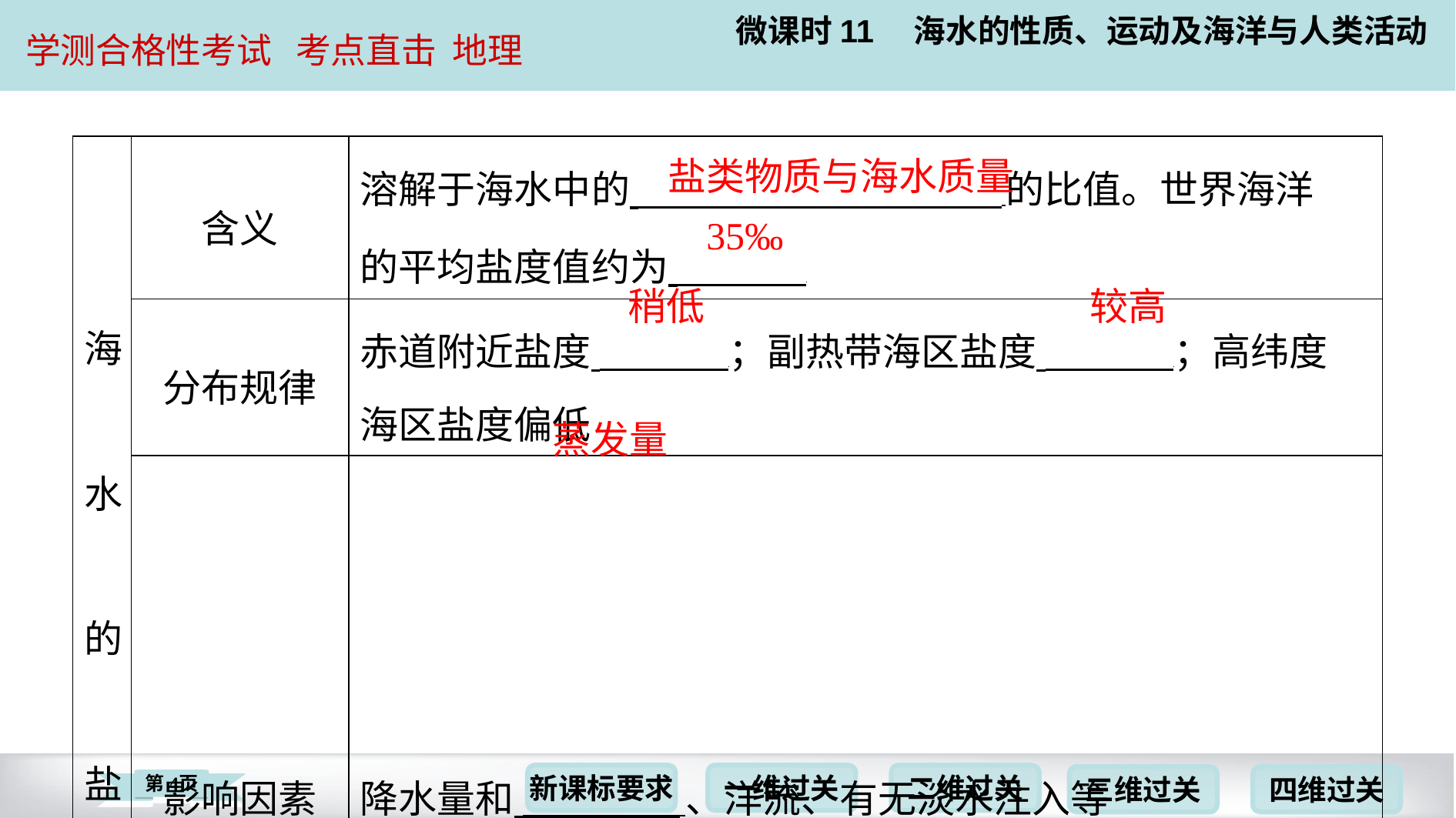

| 海 水 的 盐 度 | 含义 | 溶解于海水中的 的比值。世界海洋 的平均盐度值约为 ⁠ |
| --- | --- | --- |
|  | 分布规律 | 赤道附近盐度 ；副热带海区盐度 ；高纬度 海区盐度偏低 |
|  | 影响因素 | 降水量和 、洋流、有无淡水注入等 |
盐类物质与海水质量
35‰
稍低
较高
蒸发量